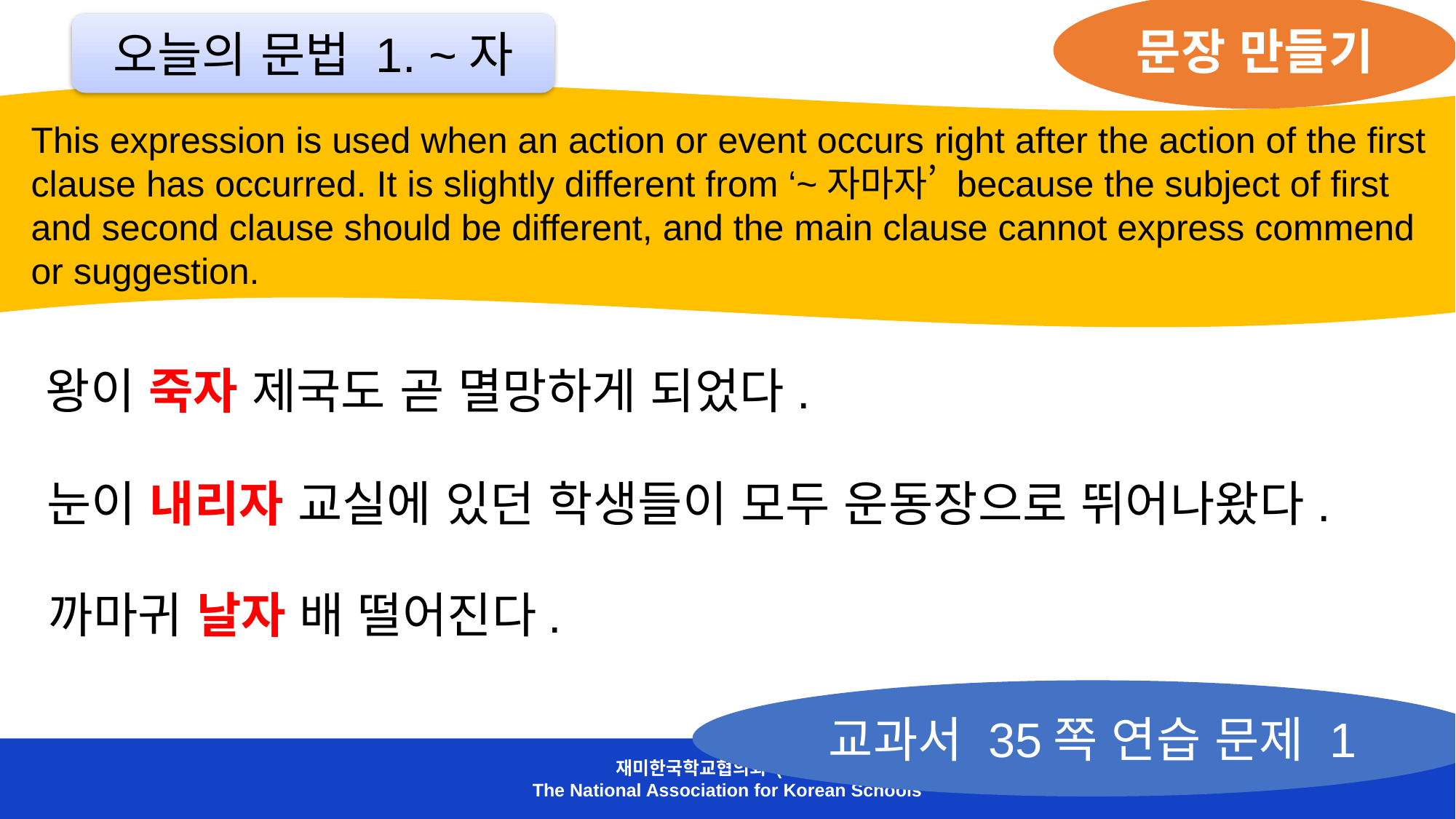

문장 만들기
오늘의 문법 1. ~자
  This expression is used when an action or event occurs right after the action of the first
  clause has occurred. It is slightly different from ‘~자마자’ because the subject of first
  and second clause should be different, and the main clause cannot express commend
  or suggestion.
왕이 죽자 제국도 곧 멸망하게 되었다.
눈이 내리자 교실에 있던 학생들이 모두 운동장으로 뛰어나왔다.
까마귀 날자 배 떨어진다.
교과서 35쪽 연습 문제 1
재미한국학교협의회 (NAKS)
The National Association for Korean Schools